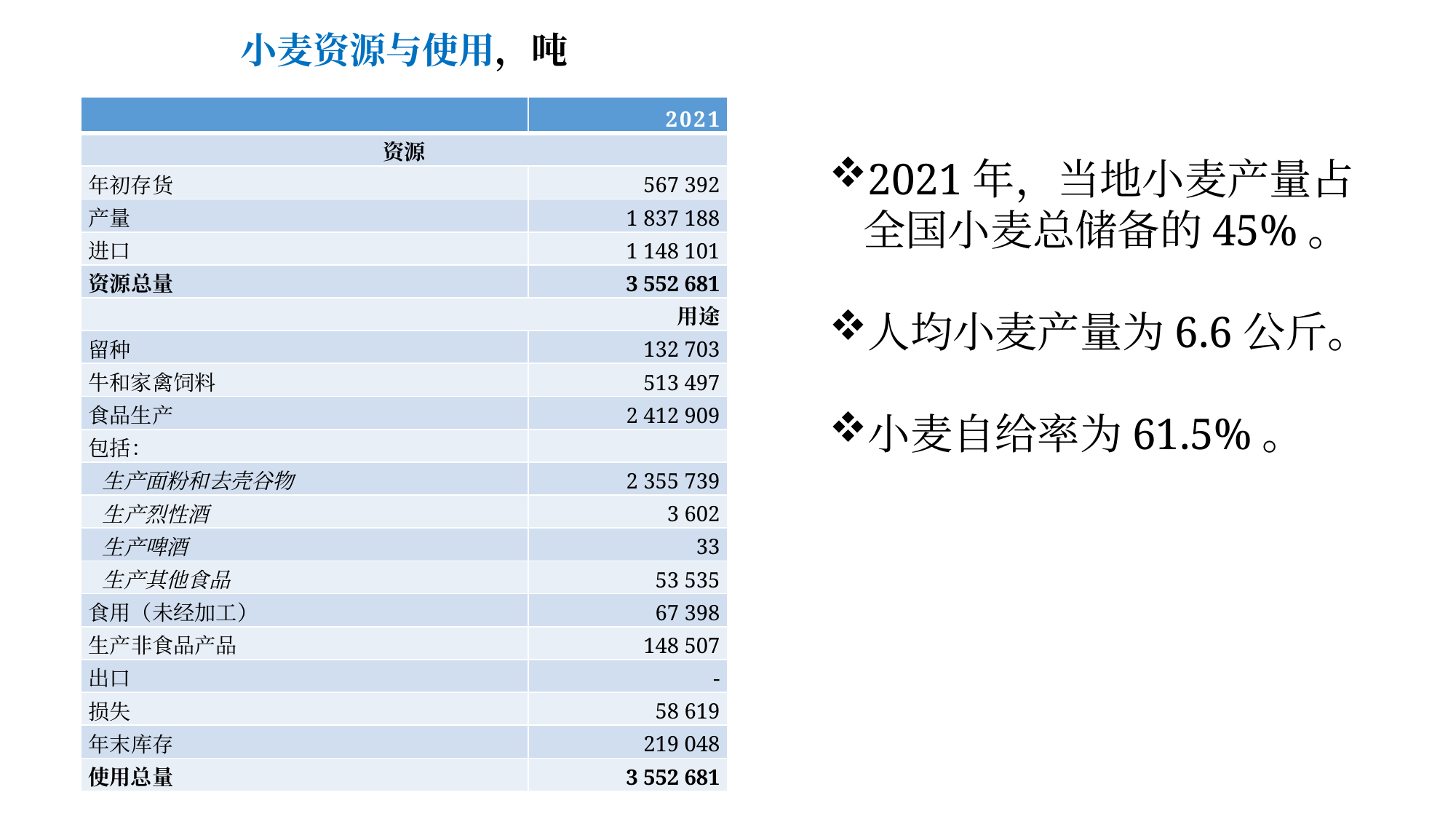

小麦资源与使用，吨
|  | 2021 |
| --- | --- |
| 资源 |  |
| 年初存货 | 567 392 |
| 产量 | 1 837 188 |
| 进口 | 1 148 101 |
| 资源总量 | 3 552 681 |
| 用途 |  |
| 留种 | 132 703 |
| 牛和家禽饲料 | 513 497 |
| 食品生产 | 2 412 909 |
| 包括： |  |
| 生产面粉和去壳谷物 | 2 355 739 |
| 生产烈性酒 | 3 602 |
| 生产啤酒 | 33 |
| 生产其他食品 | 53 535 |
| 食用（未经加工） | 67 398 |
| 生产非食品产品 | 148 507 |
| 出口 | - |
| 损失 | 58 619 |
| 年末库存 | 219 048 |
| 使用总量 | 3 552 681 |
2021年，当地小麦产量占全国小麦总储备的45%。

人均小麦产量为6.6公斤。

小麦自给率为61.5%。